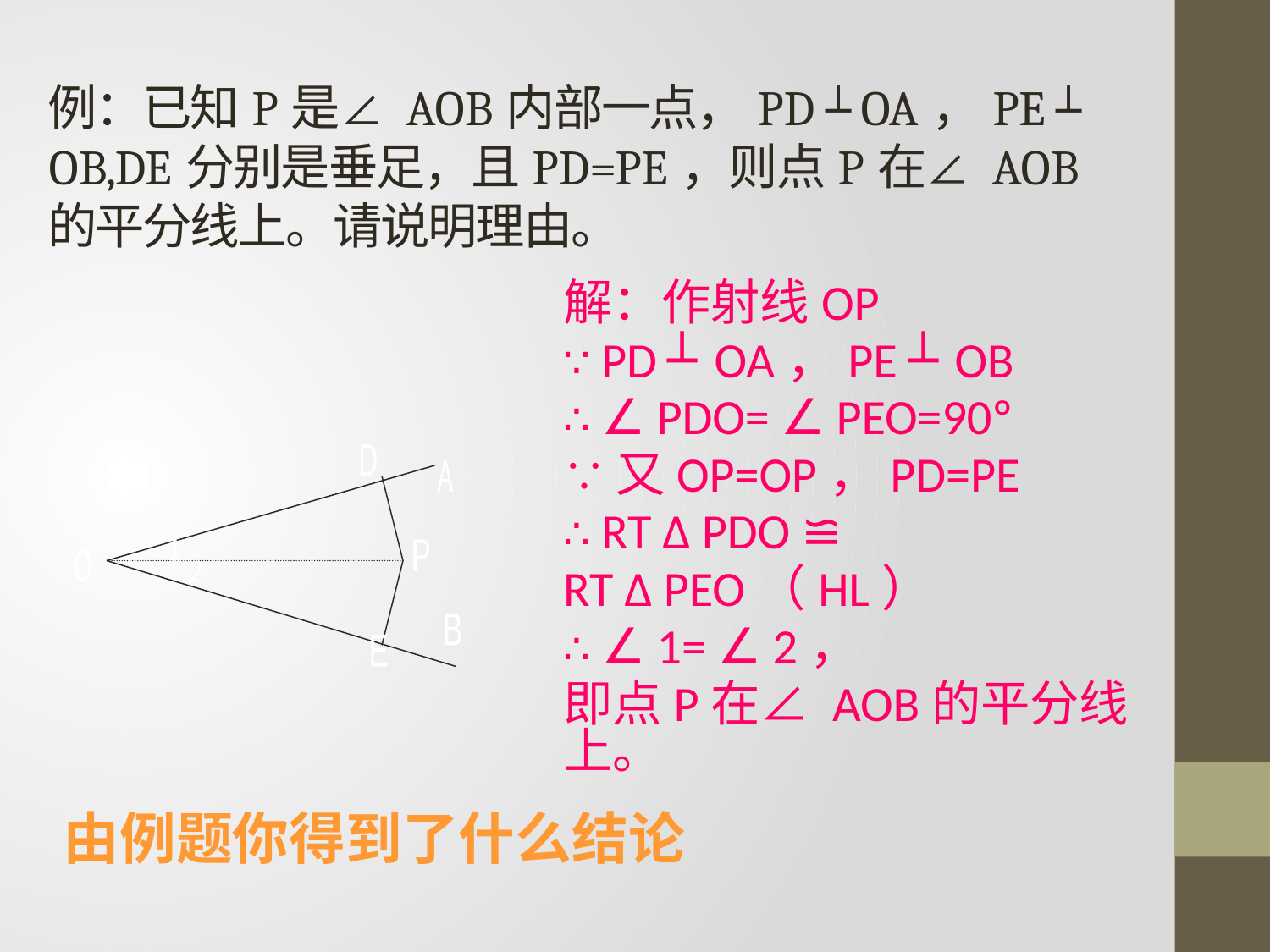

# 例：已知P是∠ AOB内部一点，PD ┴ OA，PE ┴ OB,DE分别是垂足，且PD=PE，则点P在∠ AOB的平分线上。请说明理由。
解：作射线OP
∵ PD ┴ OA，PE ┴ OB
∴ ∠ PDO= ∠ PEO=90º
∵又OP=OP，PD=PE
∴ RT Δ PDO ≌
RT Δ PEO（HL）
∴ ∠ 1= ∠ 2，
即点P在∠ AOB的平分线上。
D
A

1
P
O

2

B
E
由例题你得到了什么结论